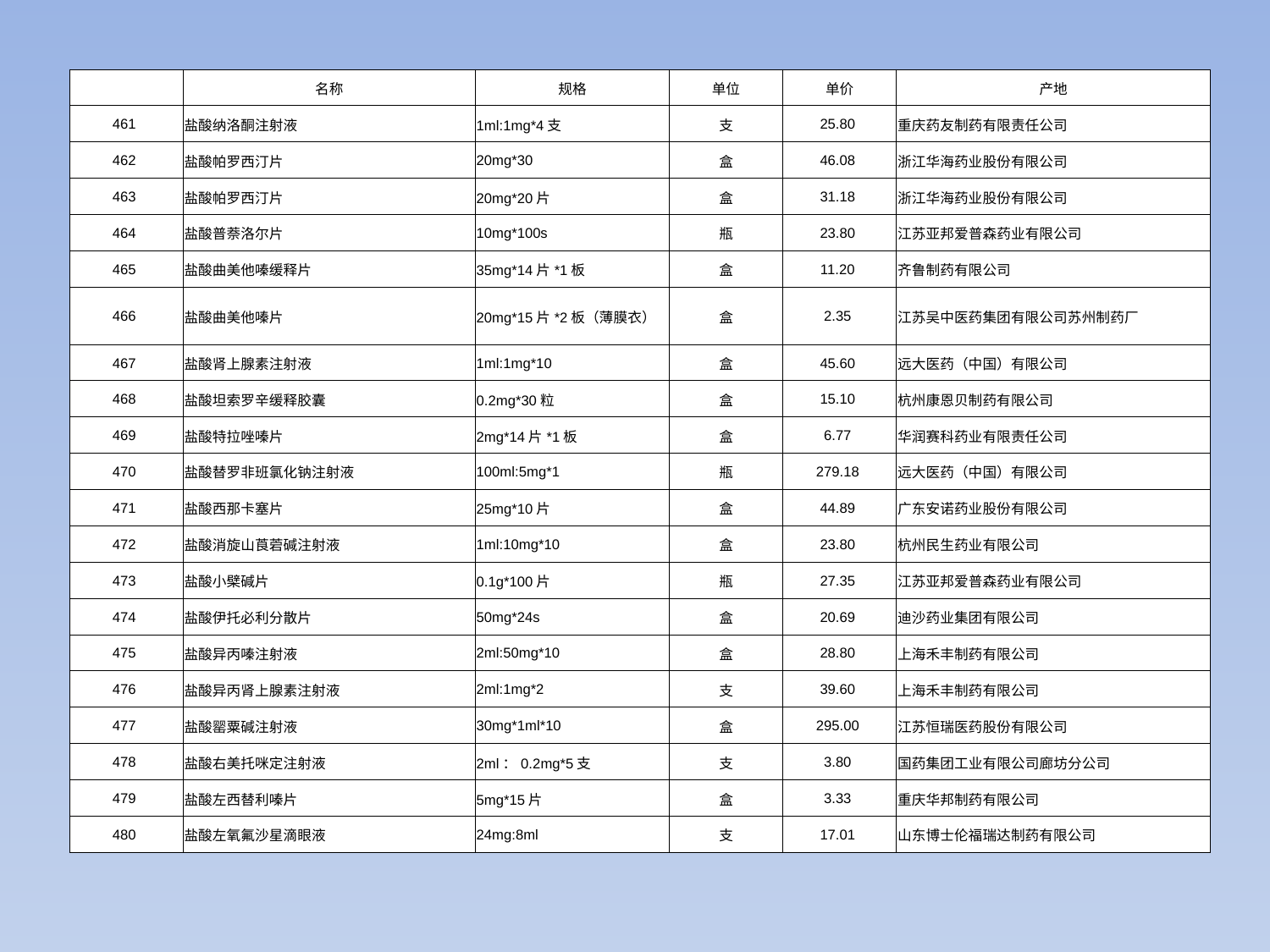

|  | 名称 | 规格 | 单位 | 单价 | 产地 |
| --- | --- | --- | --- | --- | --- |
| 461 | 盐酸纳洛酮注射液 | 1ml:1mg\*4支 | 支 | 25.80 | 重庆药友制药有限责任公司 |
| 462 | 盐酸帕罗西汀片 | 20mg\*30 | 盒 | 46.08 | 浙江华海药业股份有限公司 |
| 463 | 盐酸帕罗西汀片 | 20mg\*20片 | 盒 | 31.18 | 浙江华海药业股份有限公司 |
| 464 | 盐酸普萘洛尔片 | 10mg\*100s | 瓶 | 23.80 | 江苏亚邦爱普森药业有限公司 |
| 465 | 盐酸曲美他嗪缓释片 | 35mg\*14片\*1板 | 盒 | 11.20 | 齐鲁制药有限公司 |
| 466 | 盐酸曲美他嗪片 | 20mg\*15片\*2板（薄膜衣） | 盒 | 2.35 | 江苏吴中医药集团有限公司苏州制药厂 |
| 467 | 盐酸肾上腺素注射液 | 1ml:1mg\*10 | 盒 | 45.60 | 远大医药（中国）有限公司 |
| 468 | 盐酸坦索罗辛缓释胶囊 | 0.2mg\*30粒 | 盒 | 15.10 | 杭州康恩贝制药有限公司 |
| 469 | 盐酸特拉唑嗪片 | 2mg\*14片\*1板 | 盒 | 6.77 | 华润赛科药业有限责任公司 |
| 470 | 盐酸替罗非班氯化钠注射液 | 100ml:5mg\*1 | 瓶 | 279.18 | 远大医药（中国）有限公司 |
| 471 | 盐酸西那卡塞片 | 25mg\*10片 | 盒 | 44.89 | 广东安诺药业股份有限公司 |
| 472 | 盐酸消旋山莨菪碱注射液 | 1ml:10mg\*10 | 盒 | 23.80 | 杭州民生药业有限公司 |
| 473 | 盐酸小檗碱片 | 0.1g\*100片 | 瓶 | 27.35 | 江苏亚邦爱普森药业有限公司 |
| 474 | 盐酸伊托必利分散片 | 50mg\*24s | 盒 | 20.69 | 迪沙药业集团有限公司 |
| 475 | 盐酸异丙嗪注射液 | 2ml:50mg\*10 | 盒 | 28.80 | 上海禾丰制药有限公司 |
| 476 | 盐酸异丙肾上腺素注射液 | 2ml:1mg\*2 | 支 | 39.60 | 上海禾丰制药有限公司 |
| 477 | 盐酸罂粟碱注射液 | 30mg\*1ml\*10 | 盒 | 295.00 | 江苏恒瑞医药股份有限公司 |
| 478 | 盐酸右美托咪定注射液 | 2ml：0.2mg\*5支 | 支 | 3.80 | 国药集团工业有限公司廊坊分公司 |
| 479 | 盐酸左西替利嗪片 | 5mg\*15片 | 盒 | 3.33 | 重庆华邦制药有限公司 |
| 480 | 盐酸左氧氟沙星滴眼液 | 24mg:8ml | 支 | 17.01 | 山东博士伦福瑞达制药有限公司 |